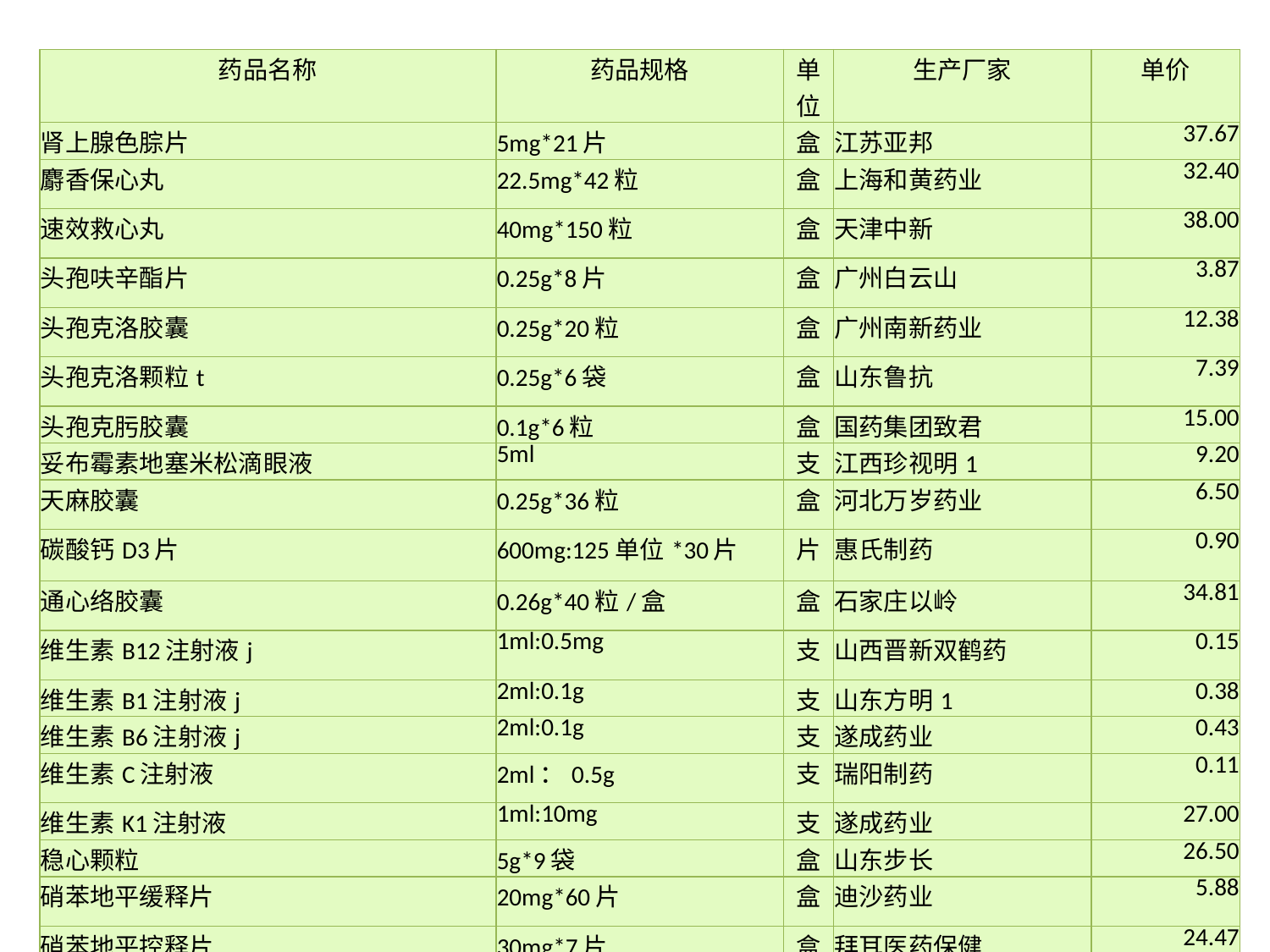

| 药品名称 | 药品规格 | 单位 | 生产厂家 | 单价 |
| --- | --- | --- | --- | --- |
| 肾上腺色腙片 | 5mg\*21片 | 盒 | 江苏亚邦 | 37.67 |
| 麝香保心丸 | 22.5mg\*42粒 | 盒 | 上海和黄药业 | 32.40 |
| 速效救心丸 | 40mg\*150粒 | 盒 | 天津中新 | 38.00 |
| 头孢呋辛酯片 | 0.25g\*8片 | 盒 | 广州白云山 | 3.87 |
| 头孢克洛胶囊 | 0.25g\*20粒 | 盒 | 广州南新药业 | 12.38 |
| 头孢克洛颗粒t | 0.25g\*6袋 | 盒 | 山东鲁抗 | 7.39 |
| 头孢克肟胶囊 | 0.1g\*6粒 | 盒 | 国药集团致君 | 15.00 |
| 妥布霉素地塞米松滴眼液 | 5ml | 支 | 江西珍视明1 | 9.20 |
| 天麻胶囊 | 0.25g\*36粒 | 盒 | 河北万岁药业 | 6.50 |
| 碳酸钙D3片 | 600mg:125单位\*30片 | 片 | 惠氏制药 | 0.90 |
| 通心络胶囊 | 0.26g\*40粒/盒 | 盒 | 石家庄以岭 | 34.81 |
| 维生素B12注射液j | 1ml:0.5mg | 支 | 山西晋新双鹤药 | 0.15 |
| 维生素B1注射液j | 2ml:0.1g | 支 | 山东方明1 | 0.38 |
| 维生素B6注射液j | 2ml:0.1g | 支 | 遂成药业 | 0.43 |
| 维生素C注射液 | 2ml：0.5g | 支 | 瑞阳制药 | 0.11 |
| 维生素K1注射液 | 1ml:10mg | 支 | 遂成药业 | 27.00 |
| 稳心颗粒 | 5g\*9袋 | 盒 | 山东步长 | 26.50 |
| 硝苯地平缓释片 | 20mg\*60片 | 盒 | 迪沙药业 | 5.88 |
| 硝苯地平控释片 | 30mg\*7片 | 盒 | 拜耳医药保健 | 24.47 |